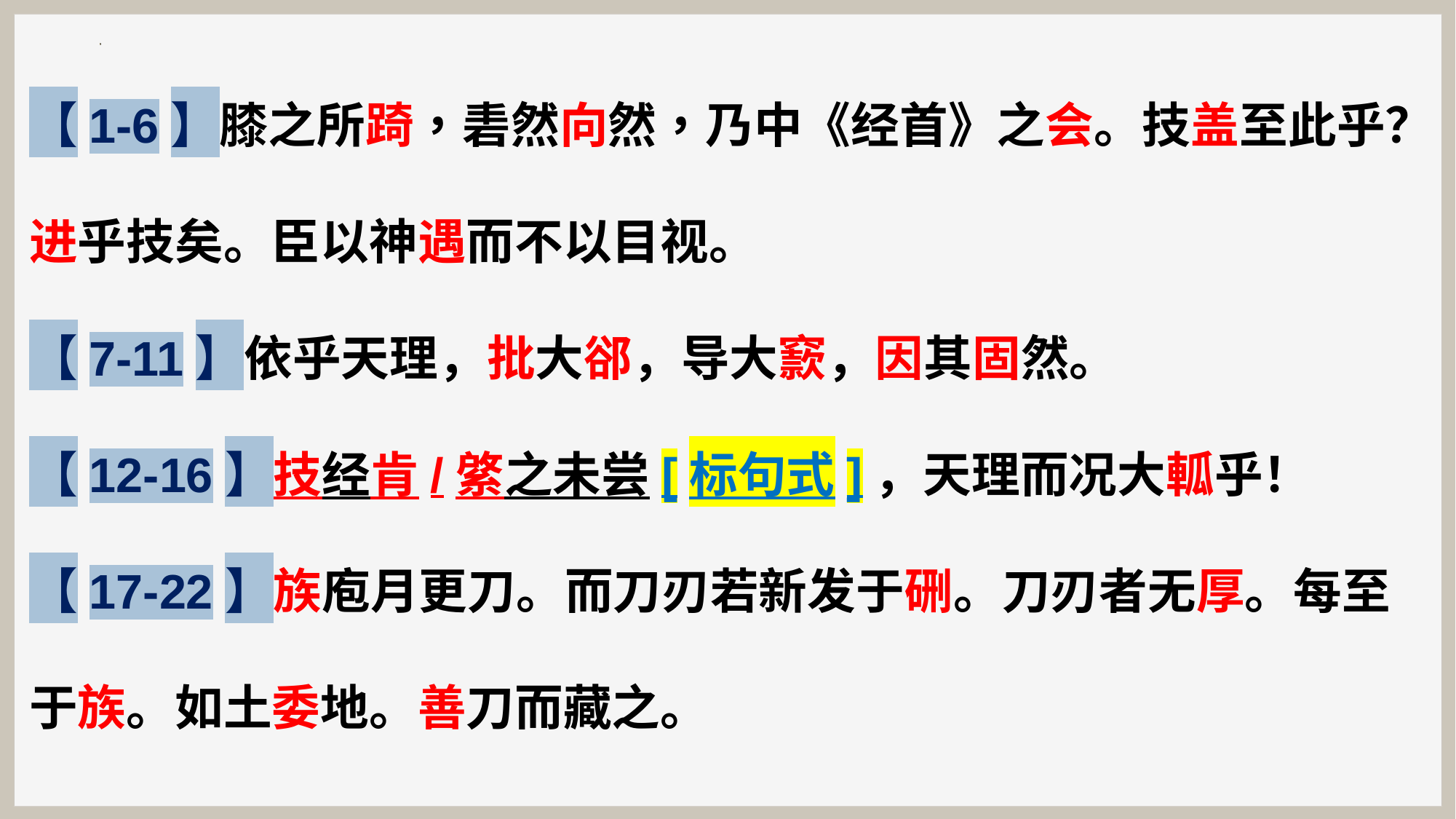

【1-6】膝之所踦，砉然向然，乃中《经首》之会。技盖至此乎？进乎技矣。臣以神遇而不以目视。
【7-11】依乎天理，批大郤，导大窾，因其固然。
【12-16】技经肯/綮之未尝[标句式]，天理而况大軱乎！
【17-22】族庖月更刀。而刀刃若新发于硎。刀刃者无厚。每至于族。如土委地。善刀而藏之。